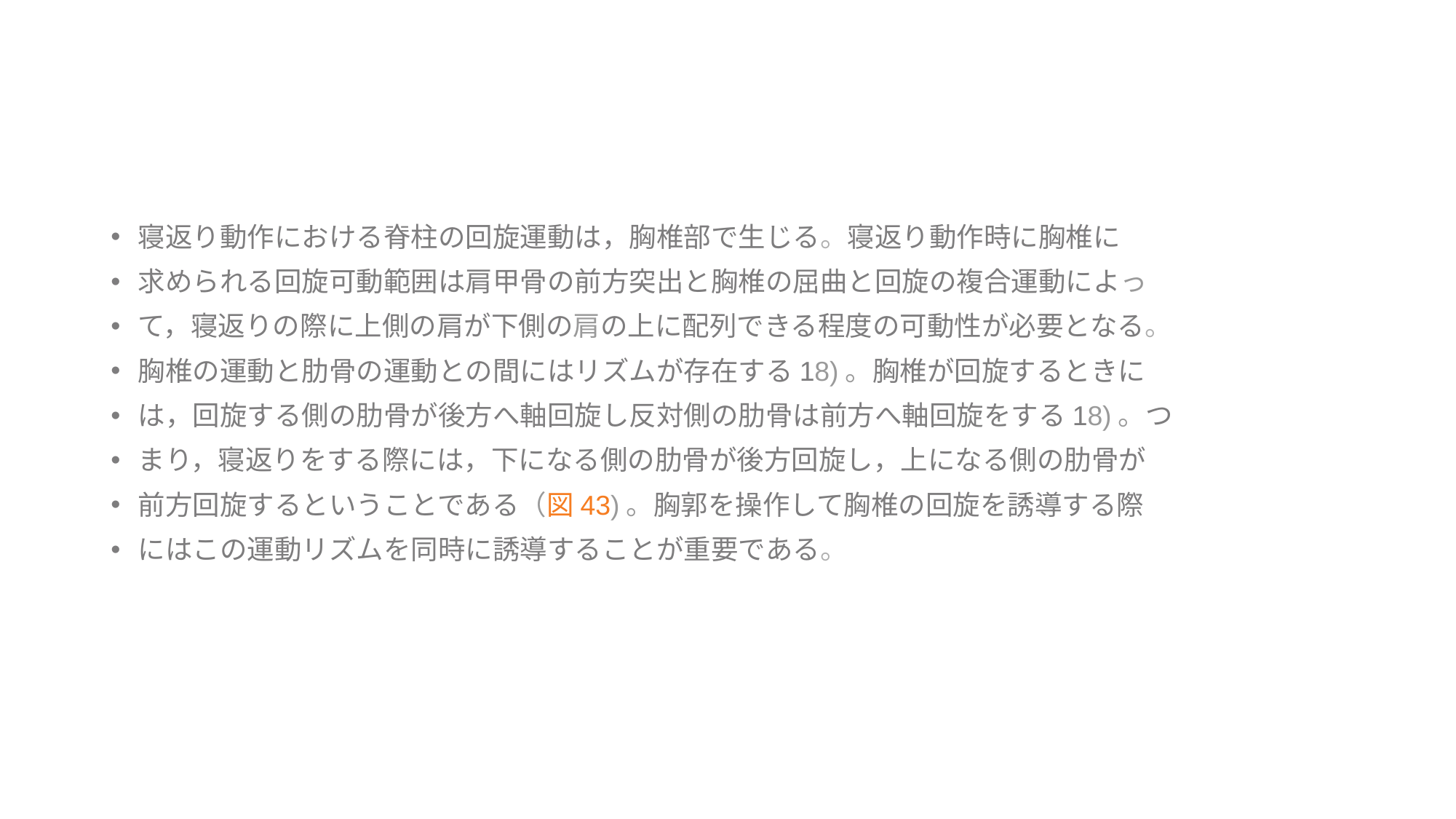

#
寝返り動作における脊柱の回旋運動は，胸椎部で生じる。寝返り動作時に胸椎に
求められる回旋可動範囲は肩甲骨の前方突出と胸椎の屈曲と回旋の複合運動によっ
て，寝返りの際に上側の肩が下側の肩の上に配列できる程度の可動性が必要となる。
胸椎の運動と肋骨の運動との間にはリズムが存在する18)。胸椎が回旋するときに
は，回旋する側の肋骨が後方へ軸回旋し反対側の肋骨は前方へ軸回旋をする18)。つ
まり，寝返りをする際には，下になる側の肋骨が後方回旋し，上になる側の肋骨が
前方回旋するということである（図43)。胸郭を操作して胸椎の回旋を誘導する際
にはこの運動リズムを同時に誘導することが重要である。